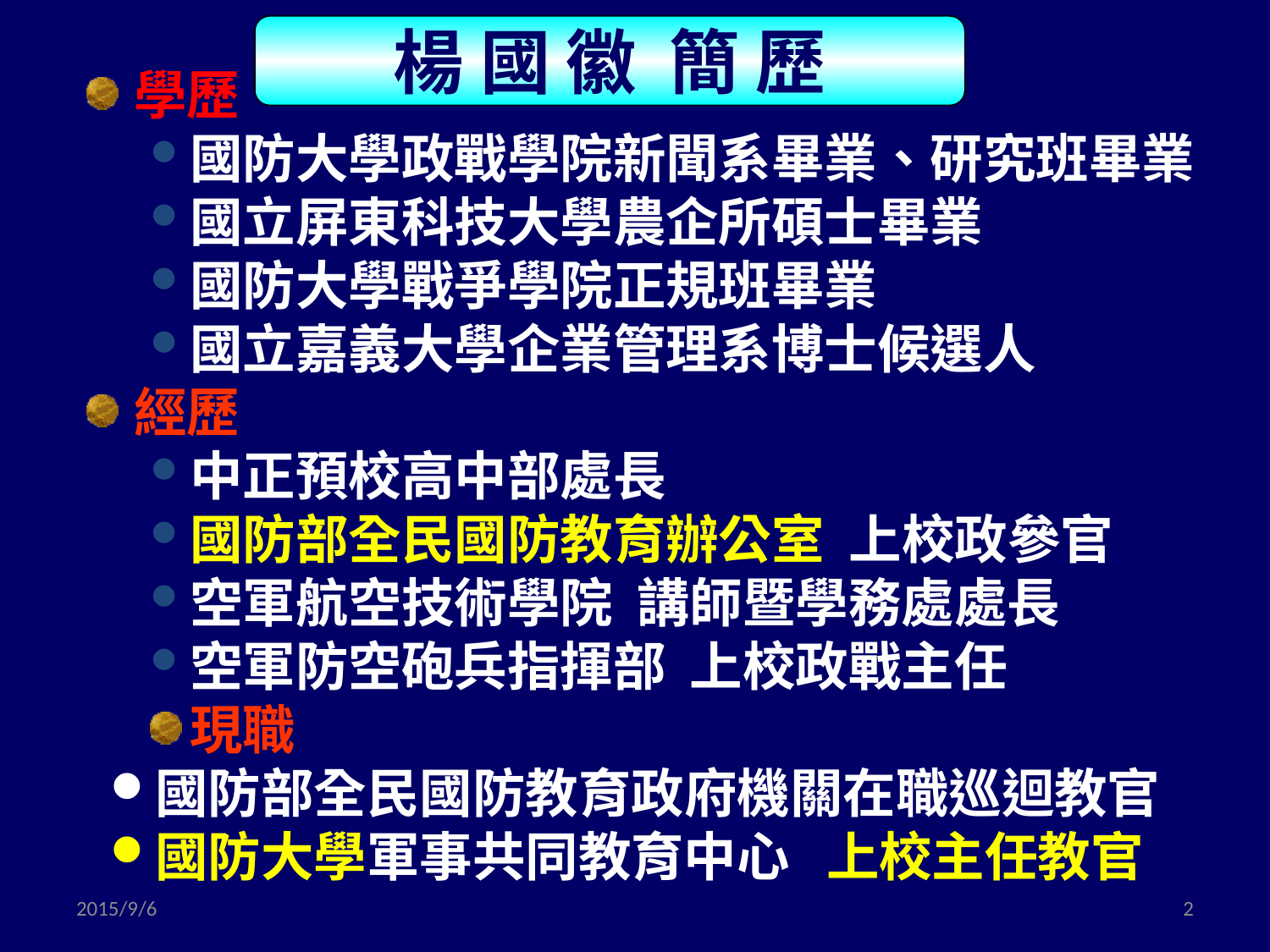

楊 國 徽  簡 歷
學歷
國防大學政戰學院新聞系畢業、研究班畢業
國立屏東科技大學農企所碩士畢業
國防大學戰爭學院正規班畢業
國立嘉義大學企業管理系博士候選人
經歷
中正預校高中部處長
國防部全民國防教育辦公室  上校政參官
空軍航空技術學院  講師暨學務處處長
空軍防空砲兵指揮部  上校政戰主任
現職
國防部全民國防教育政府機關在職巡迴教官
國防大學軍事共同教育中心   上校主任教官
2015/9/6
2